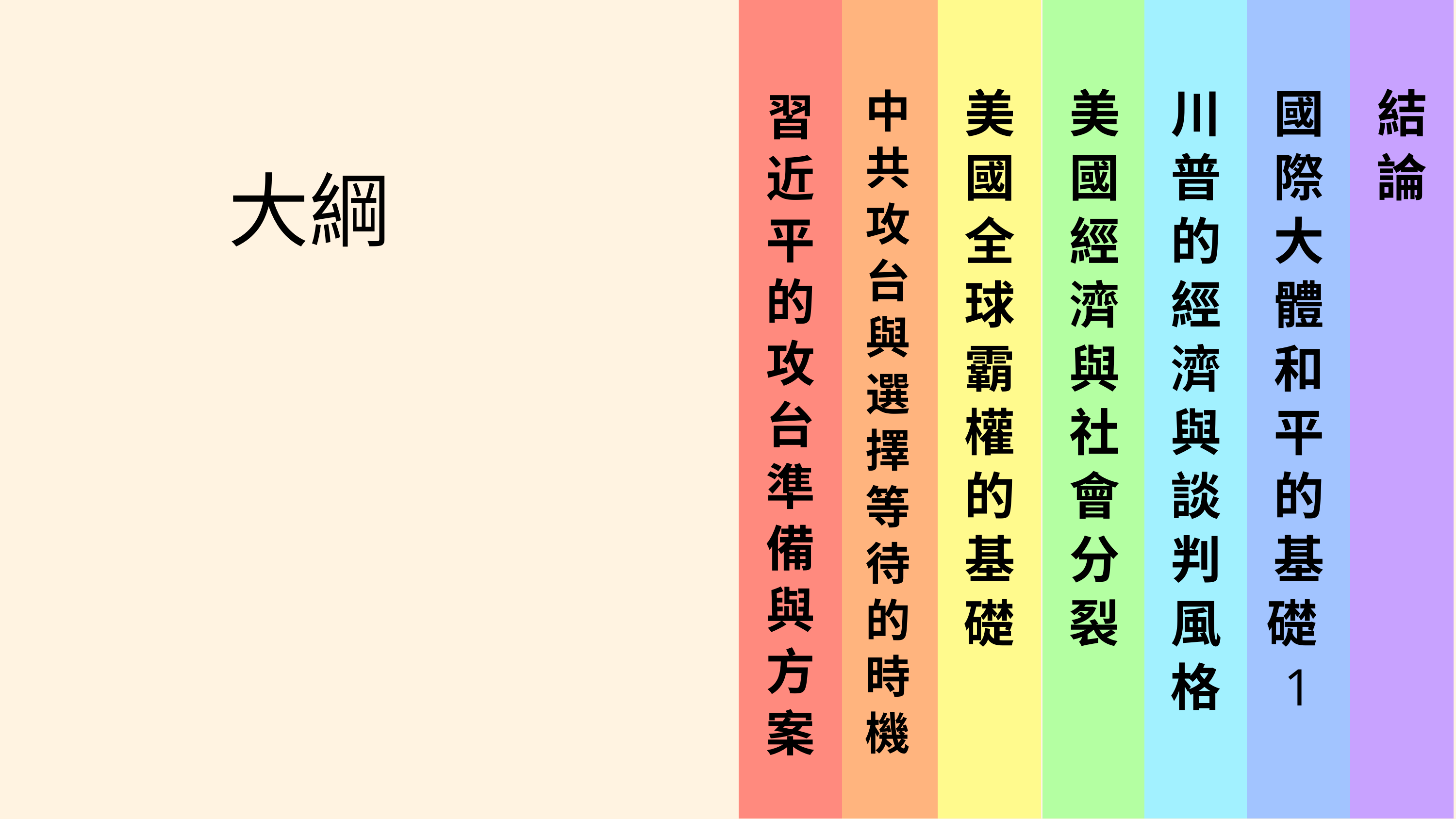

美國全球霸權的基礎

美國經濟與社會分裂

川普的經濟與談判風格

國際大體和平的基礎1

結論

中共攻台與選擇等待的時機

習
近
平
的
攻
台
準
備
與
方
案

大綱